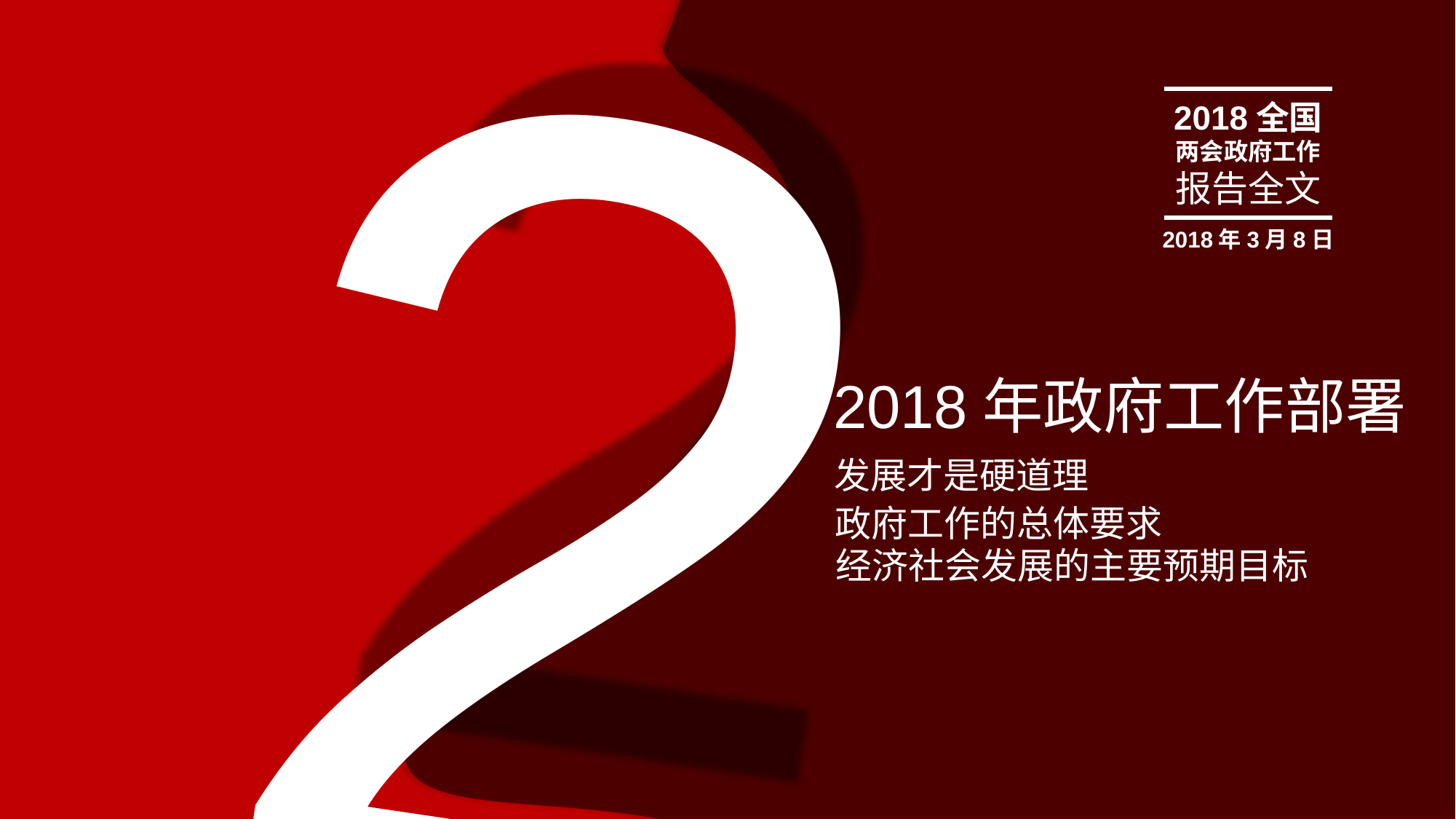

2

2018全国
两会政府工作
报告全文
2018年3月8日
2018年政府工作部署
发展才是硬道理
政府工作的总体要求
经济社会发展的主要预期目标